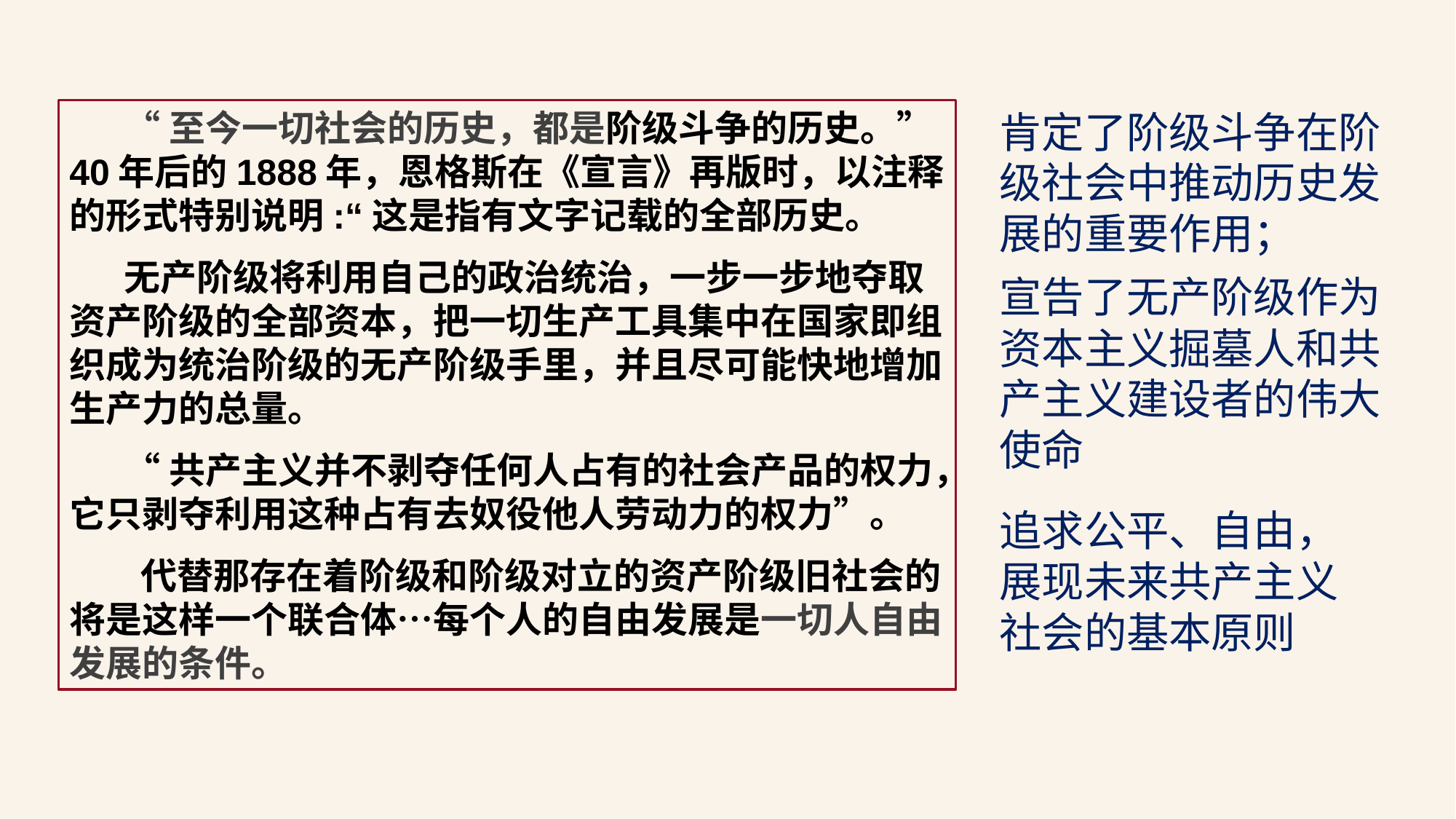

“至今一切社会的历史，都是阶级斗争的历史。”40年后的1888年，恩格斯在《宣言》再版时，以注释的形式特别说明:“这是指有文字记载的全部历史。
无产阶级将利用自己的政治统治，一步一步地夺取资产阶级的全部资本，把一切生产工具集中在国家即组织成为统治阶级的无产阶级手里，并且尽可能快地增加生产力的总量。
“共产主义并不剥夺任何人占有的社会产品的权力，它只剥夺利用这种占有去奴役他人劳动力的权力”。
 代替那存在着阶级和阶级对立的资产阶级旧社会的将是这样一个联合体…每个人的自由发展是一切人自由发展的条件。
肯定了阶级斗争在阶级社会中推动历史发展的重要作用；
宣告了无产阶级作为资本主义掘墓人和共产主义建设者的伟大使命
追求公平、自由，展现未来共产主义社会的基本原则